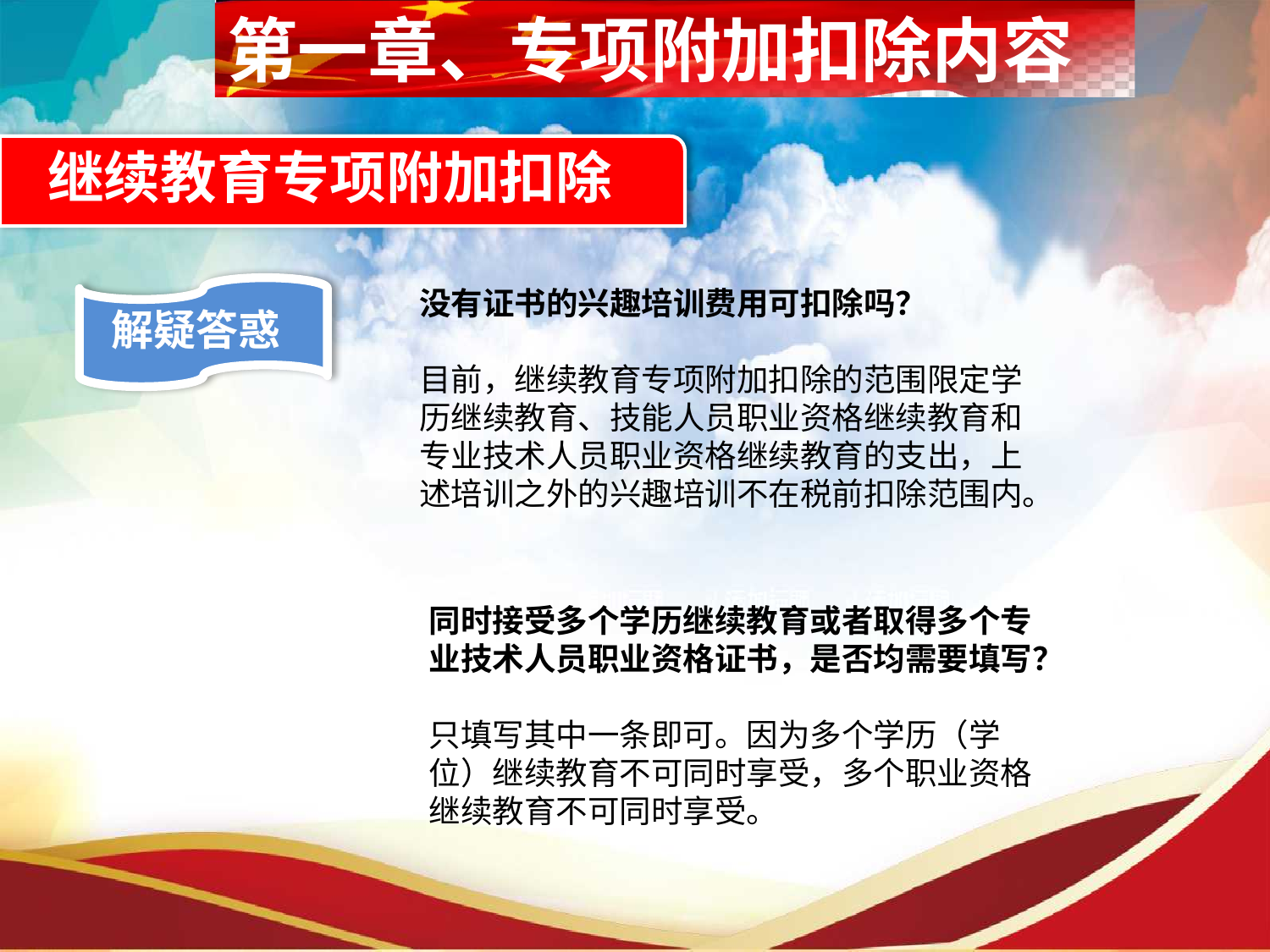

第一章、专项附加扣除内容

继续教育专项附加扣除

没有证书的兴趣培训费用可扣除吗？

目前，继续教育专项附加扣除的范围限定学历继续教育、技能人员职业资格继续教育和专业技术人员职业资格继续教育的支出，上述培训之外的兴趣培训不在税前扣除范围内。
解疑答惑
同时接受多个学历继续教育或者取得多个专业技术人员职业资格证书，是否均需要填写？

只填写其中一条即可。因为多个学历（学位）继续教育不可同时享受，多个职业资格继续教育不可同时享受。